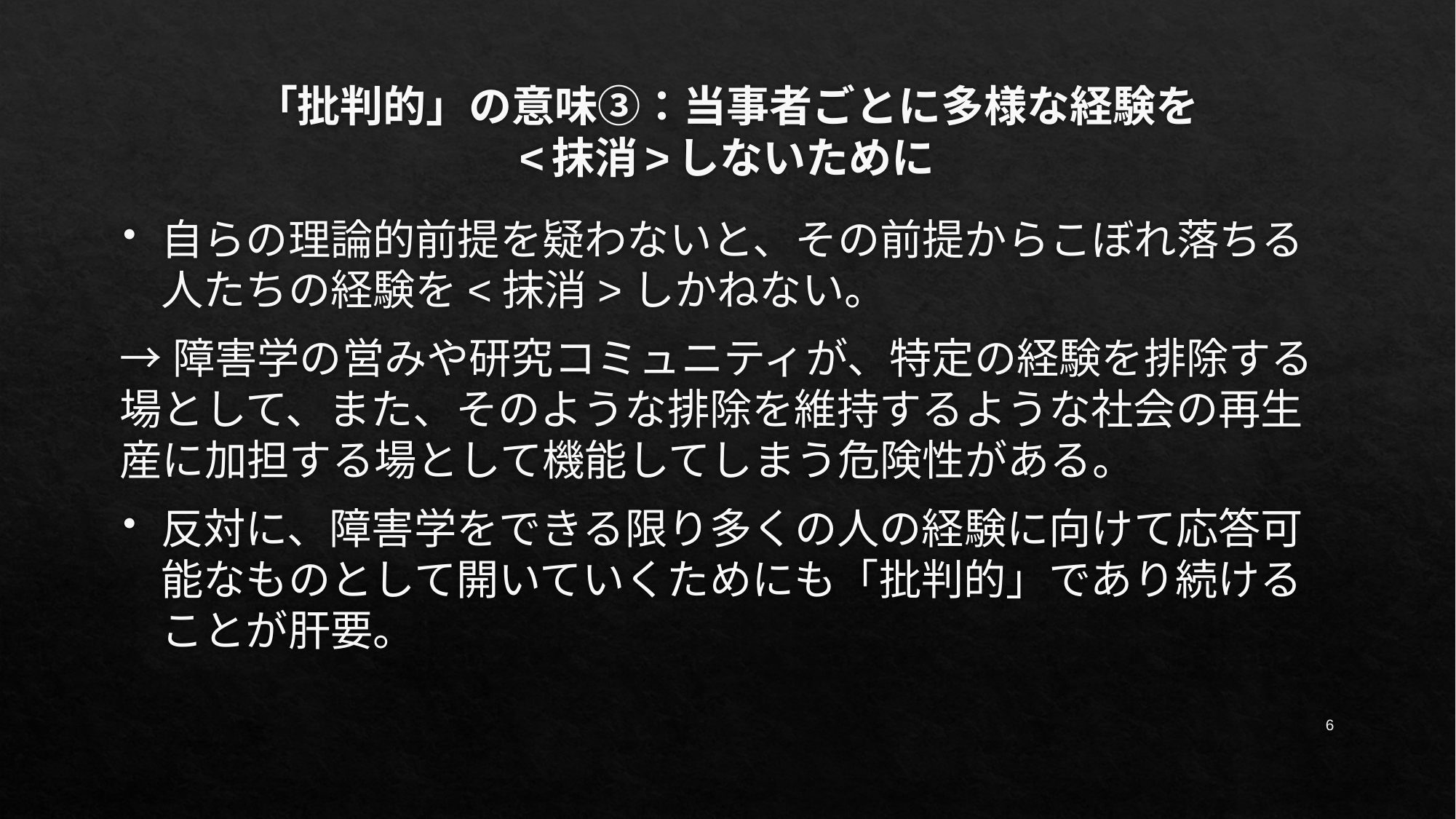

# 「批判的」の意味③：当事者ごとに多様な経験を <抹消>しないために
自らの理論的前提を疑わないと、その前提からこぼれ落ちる人たちの経験を<抹消>しかねない。
→障害学の営みや研究コミュニティが、特定の経験を排除する場として、また、そのような排除を維持するような社会の再生産に加担する場として機能してしまう危険性がある。
反対に、障害学をできる限り多くの人の経験に向けて応答可能なものとして開いていくためにも「批判的」であり続けることが肝要。
6